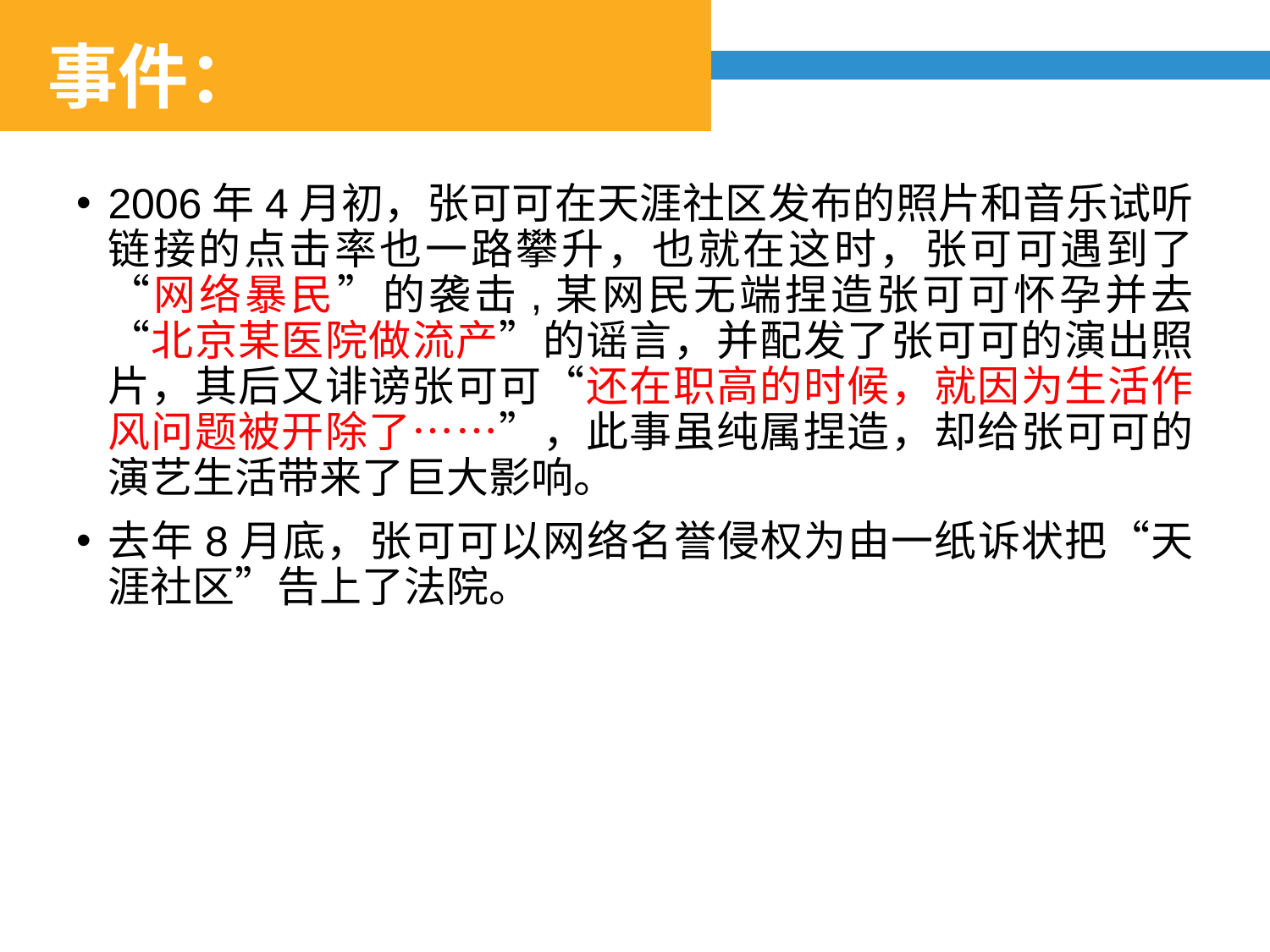

# 事件：
2006年4月初，张可可在天涯社区发布的照片和音乐试听链接的点击率也一路攀升，也就在这时，张可可遇到了“网络暴民”的袭击,某网民无端捏造张可可怀孕并去“北京某医院做流产”的谣言，并配发了张可可的演出照片，其后又诽谤张可可“还在职高的时候，就因为生活作风问题被开除了……”，此事虽纯属捏造，却给张可可的演艺生活带来了巨大影响。
去年8月底，张可可以网络名誉侵权为由一纸诉状把“天涯社区”告上了法院。